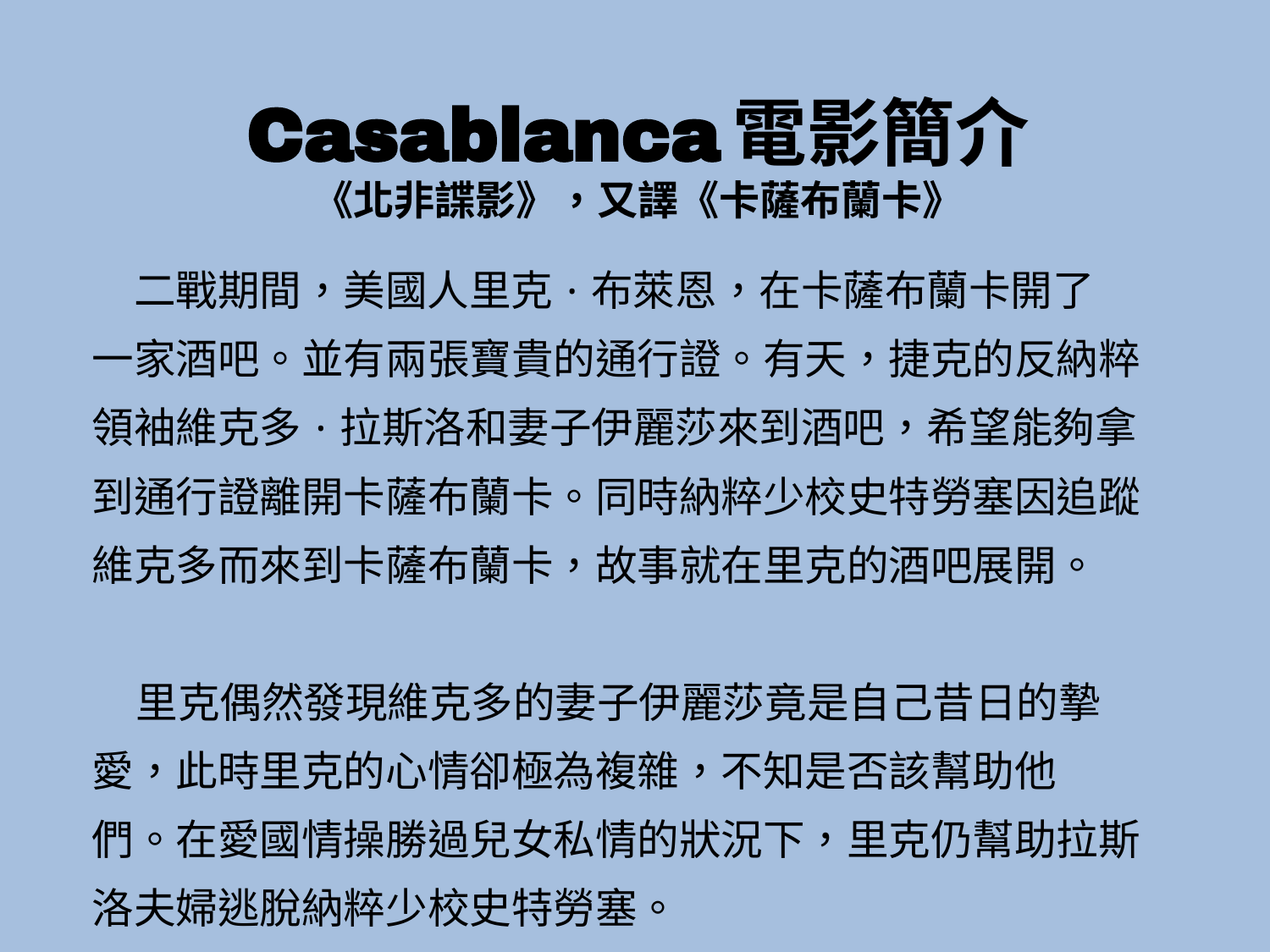

# Casablanca電影簡介 《北非諜影》，又譯《卡薩布蘭卡》
    二戰期間，美國人里克·布萊恩，在卡薩布蘭卡開了
一家酒吧。並有兩張寶貴的通行證。有天，捷克的反納粹
領袖維克多·拉斯洛和妻子伊麗莎來到酒吧，希望能夠拿
到通行證離開卡薩布蘭卡。同時納粹少校史特勞塞因追蹤
維克多而來到卡薩布蘭卡，故事就在里克的酒吧展開。

    里克偶然發現維克多的妻子伊麗莎竟是自己昔日的摯
愛，此時里克的心情卻極為複雜，不知是否該幫助他
們。在愛國情操勝過兒女私情的狀況下，里克仍幫助拉斯
洛夫婦逃脫納粹少校史特勞塞。